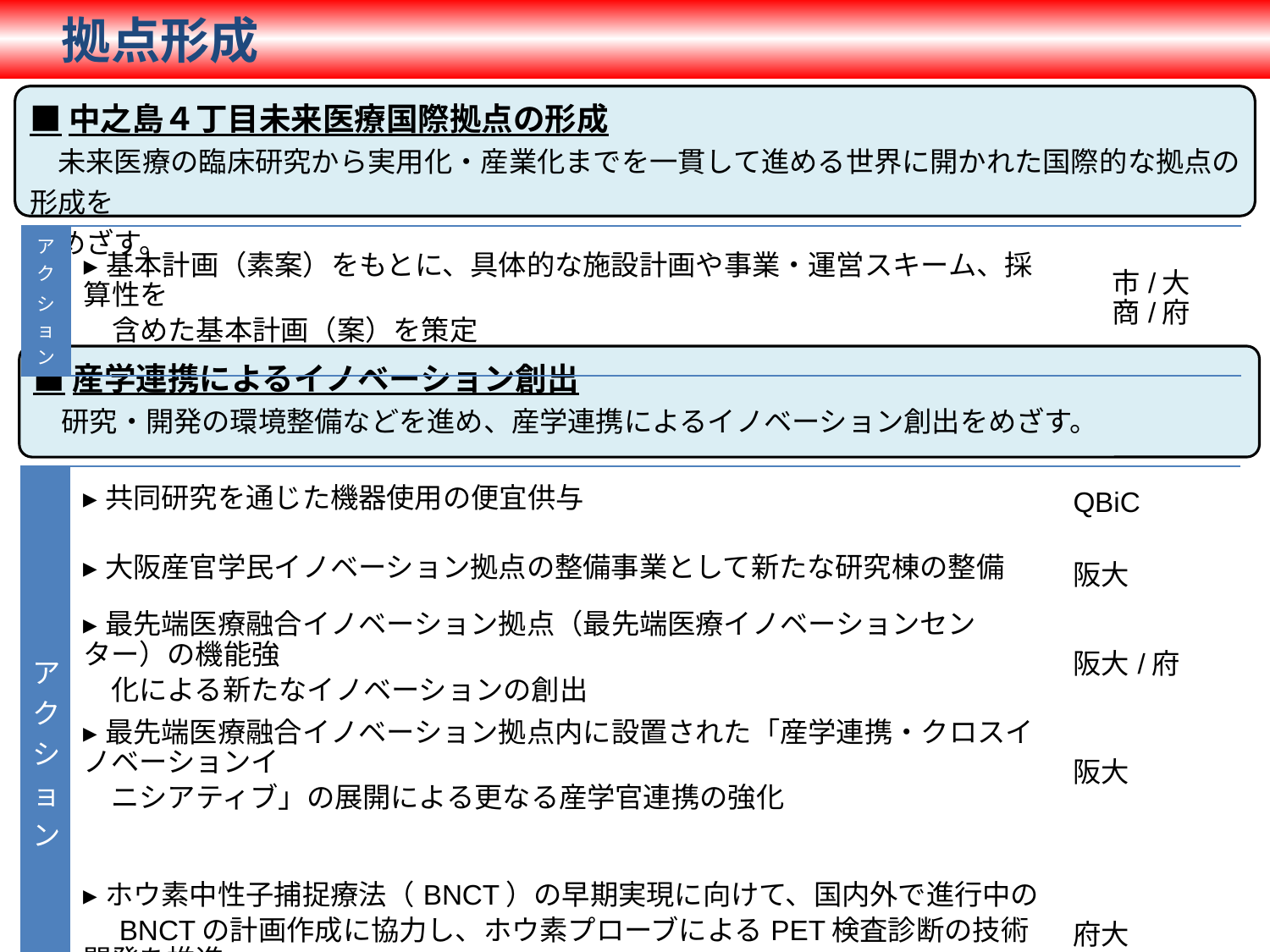

拠点形成
■中之島４丁目未来医療国際拠点の形成
　未来医療の臨床研究から実用化・産業化までを一貫して進める世界に開かれた国際的な拠点の形成を
　めざす。
| アク ション | ▸基本計画（素案）をもとに、具体的な施設計画や事業・運営スキーム、採算性を 　含めた基本計画（案）を策定 | 市/大商/府 |
| --- | --- | --- |
■産学連携によるイノベーション創出
　研究・開発の環境整備などを進め、産学連携によるイノベーション創出をめざす。
| アクション | ▸共同研究を通じた機器使用の便宜供与 | QBiC |
| --- | --- | --- |
|  | ▸大阪産官学民イノベーション拠点の整備事業として新たな研究棟の整備 | 阪大 |
|  | ▸最先端医療融合イノベーション拠点（最先端医療イノベーションセンター）の機能強 　化による新たなイノベーションの創出 | 阪大/府 |
|  | ▸最先端医療融合イノベーション拠点内に設置された「産学連携・クロスイノベーションイ 　ニシアティブ」の展開による更なる産学官連携の強化 | 阪大 |
|  | ▸ホウ素中性子捕捉療法（BNCT）の早期実現に向けて、国内外で進行中の 　BNCTの計画作成に協力し、ホウ素プローブによるPET検査診断の技術開発を推進 | 府大 |